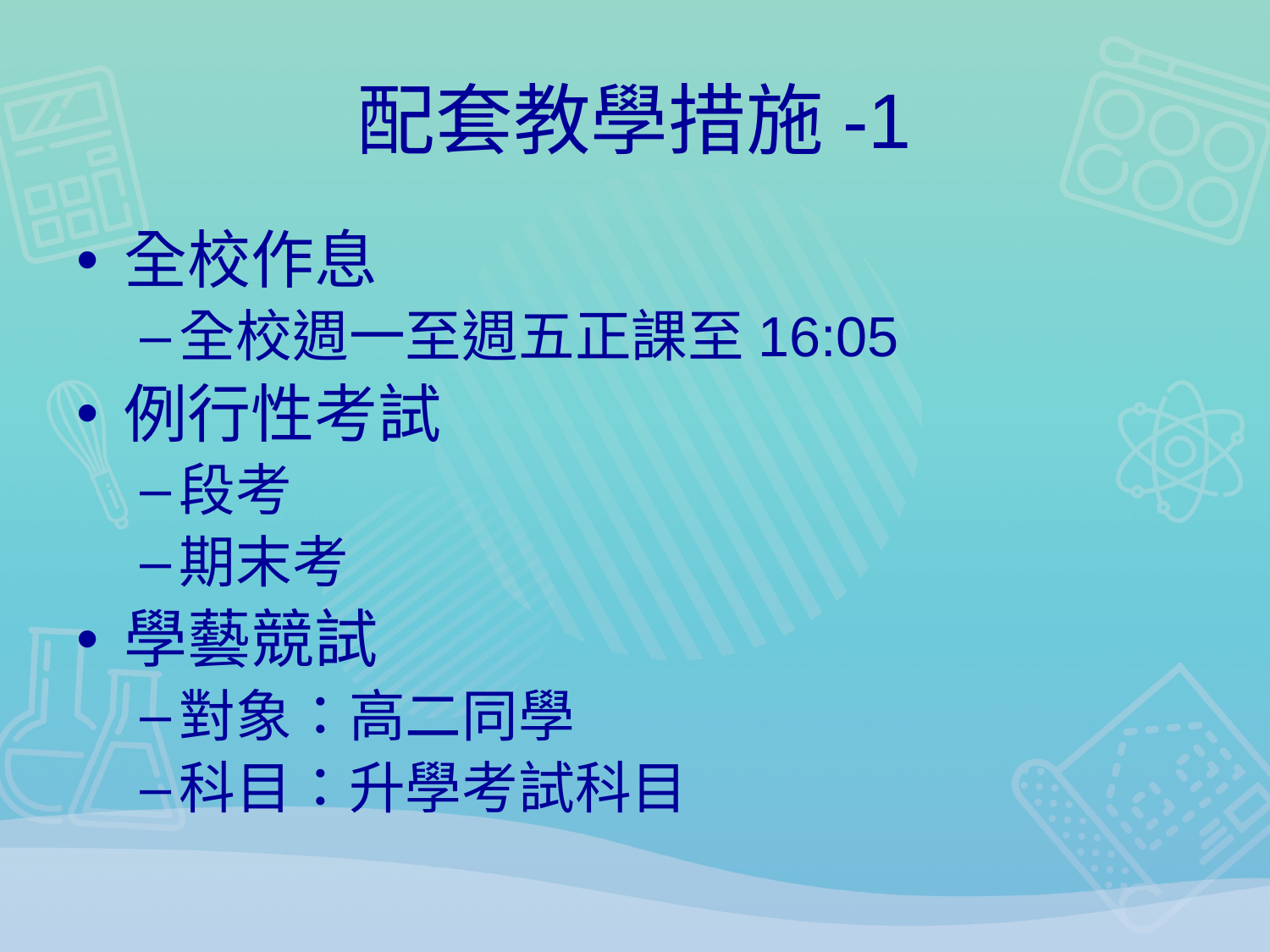

# 配套教學措施-1
全校作息
全校週一至週五正課至16:05
例行性考試
段考
期末考
學藝競試
對象：高二同學
科目：升學考試科目